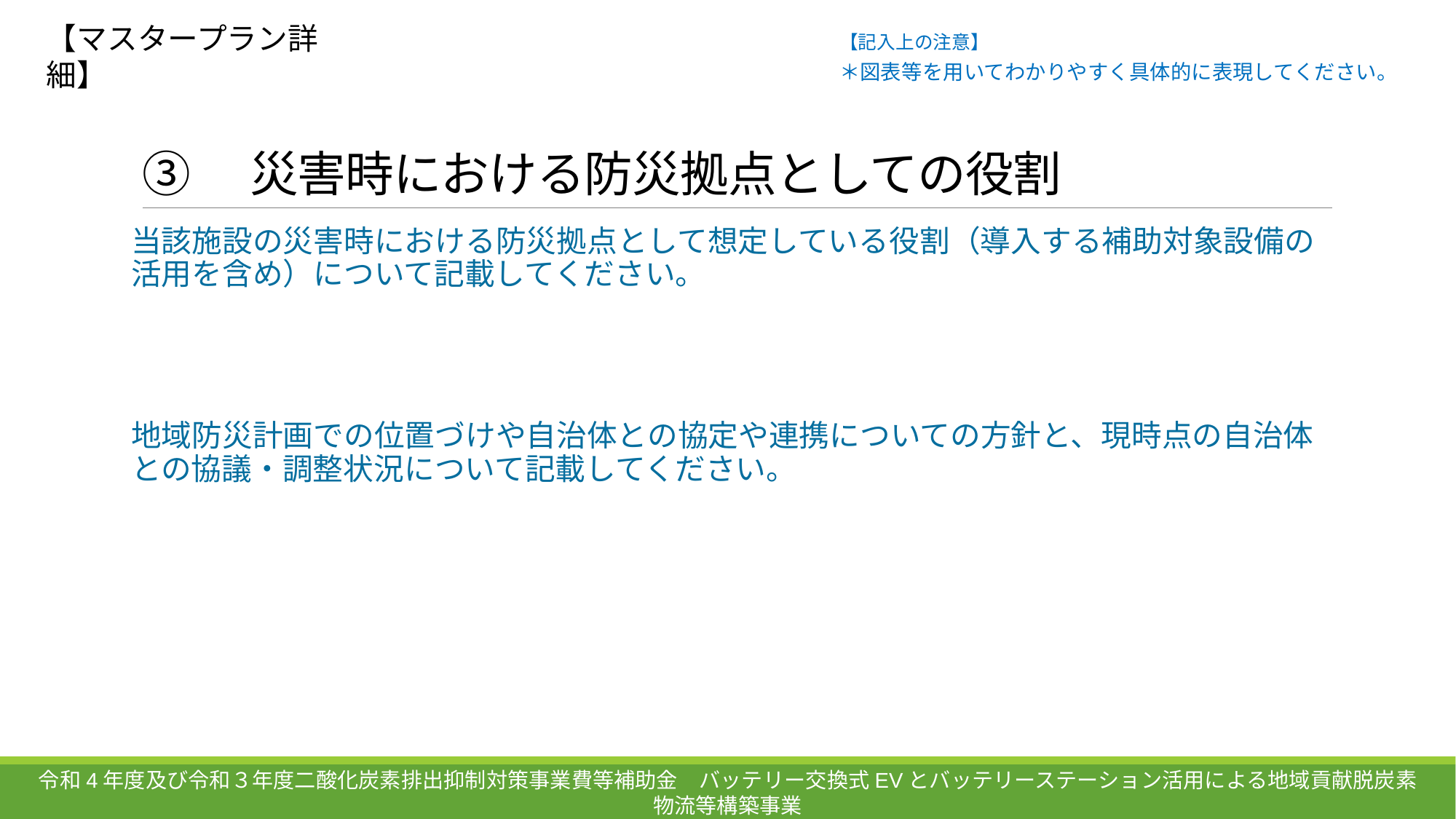

【マスタープラン詳細】
【記入上の注意】
＊図表等を用いてわかりやすく具体的に表現してください。
# ③　災害時における防災拠点としての役割
当該施設の災害時における防災拠点として想定している役割（導入する補助対象設備の活用を含め）について記載してください。

地域防災計画での位置づけや自治体との協定や連携についての方針と、現時点の自治体との協議・調整状況について記載してください。

令和4年度及び令和３年度二酸化炭素排出抑制対策事業費等補助金　バッテリー交換式EVとバッテリーステーション活用による地域貢献脱炭素物流等構築事業